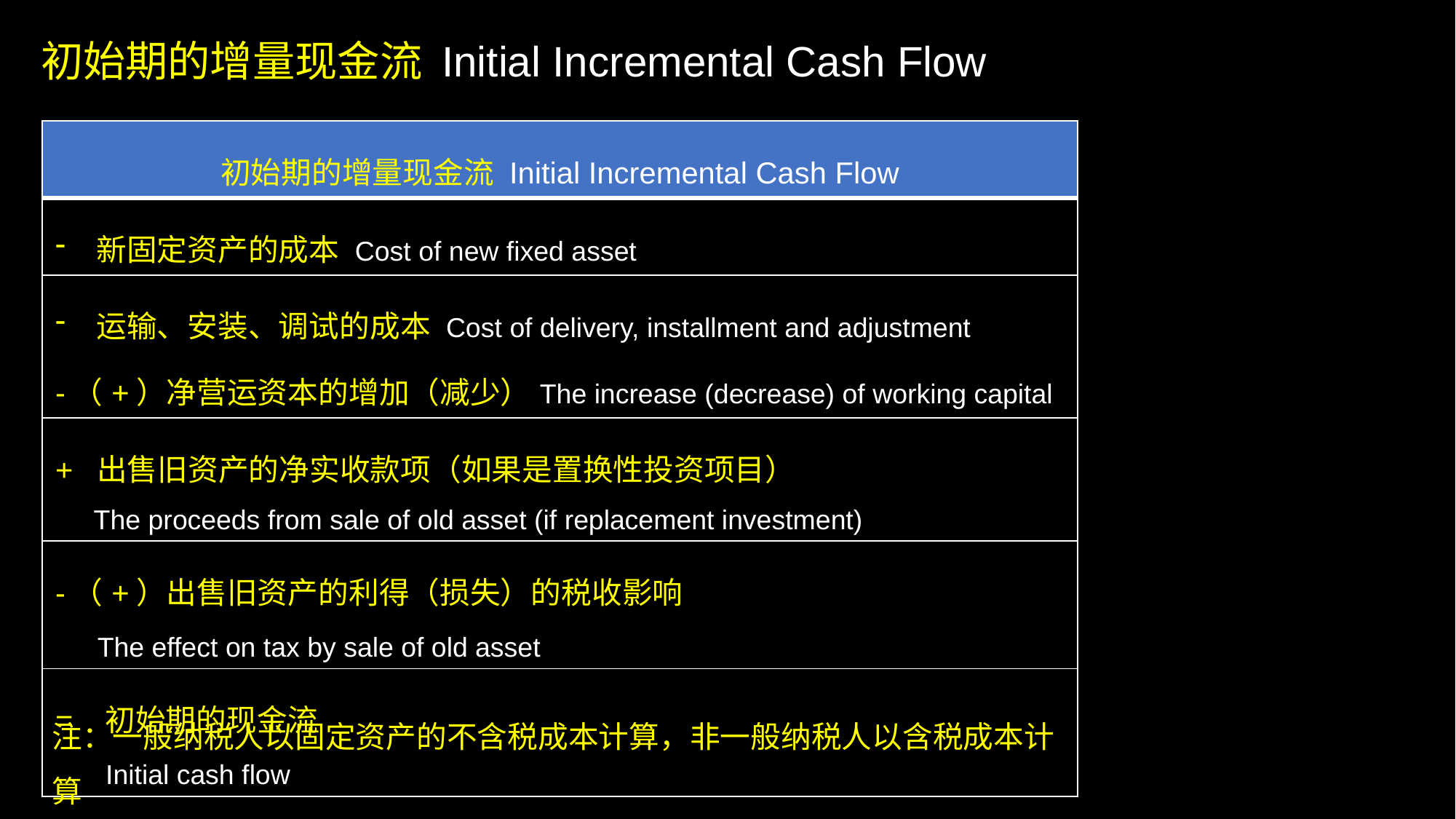

初始期的增量现金流 Initial Incremental Cash Flow
| 初始期的增量现金流 Initial Incremental Cash Flow |
| --- |
| 新固定资产的成本 Cost of new fixed asset |
| 运输、安装、调试的成本 Cost of delivery, installment and adjustment -（+）净营运资本的增加（减少）The increase (decrease) of working capital |
| + 出售旧资产的净实收款项（如果是置换性投资项目） The proceeds from sale of old asset (if replacement investment) |
| -（+）出售旧资产的利得（损失）的税收影响 The effect on tax by sale of old asset |
| = 初始期的现金流 Initial cash flow |
注：一般纳税人以固定资产的不含税成本计算，非一般纳税人以含税成本计算